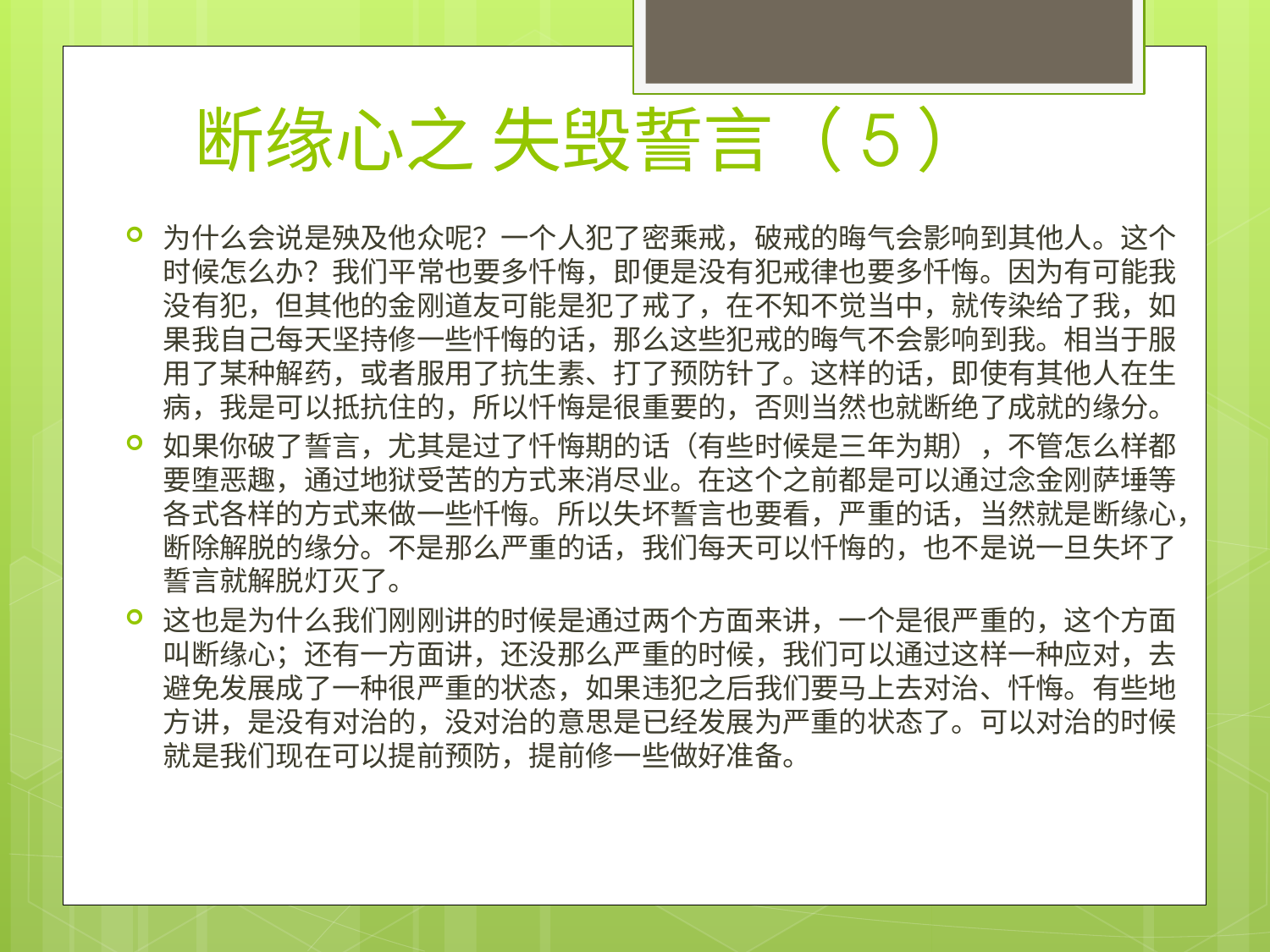

# 断缘心之 失毁誓言（5）
为什么会说是殃及他众呢？一个人犯了密乘戒，破戒的晦气会影响到其他人。这个时候怎么办？我们平常也要多忏悔，即便是没有犯戒律也要多忏悔。因为有可能我没有犯，但其他的金刚道友可能是犯了戒了，在不知不觉当中，就传染给了我，如果我自己每天坚持修一些忏悔的话，那么这些犯戒的晦气不会影响到我。相当于服用了某种解药，或者服用了抗生素、打了预防针了。这样的话，即使有其他人在生病，我是可以抵抗住的，所以忏悔是很重要的，否则当然也就断绝了成就的缘分。
如果你破了誓言，尤其是过了忏悔期的话（有些时候是三年为期），不管怎么样都要堕恶趣，通过地狱受苦的方式来消尽业。在这个之前都是可以通过念金刚萨埵等各式各样的方式来做一些忏悔。所以失坏誓言也要看，严重的话，当然就是断缘心，断除解脱的缘分。不是那么严重的话，我们每天可以忏悔的，也不是说一旦失坏了誓言就解脱灯灭了。
这也是为什么我们刚刚讲的时候是通过两个方面来讲，一个是很严重的，这个方面叫断缘心；还有一方面讲，还没那么严重的时候，我们可以通过这样一种应对，去避免发展成了一种很严重的状态，如果违犯之后我们要马上去对治、忏悔。有些地方讲，是没有对治的，没对治的意思是已经发展为严重的状态了。可以对治的时候就是我们现在可以提前预防，提前修一些做好准备。